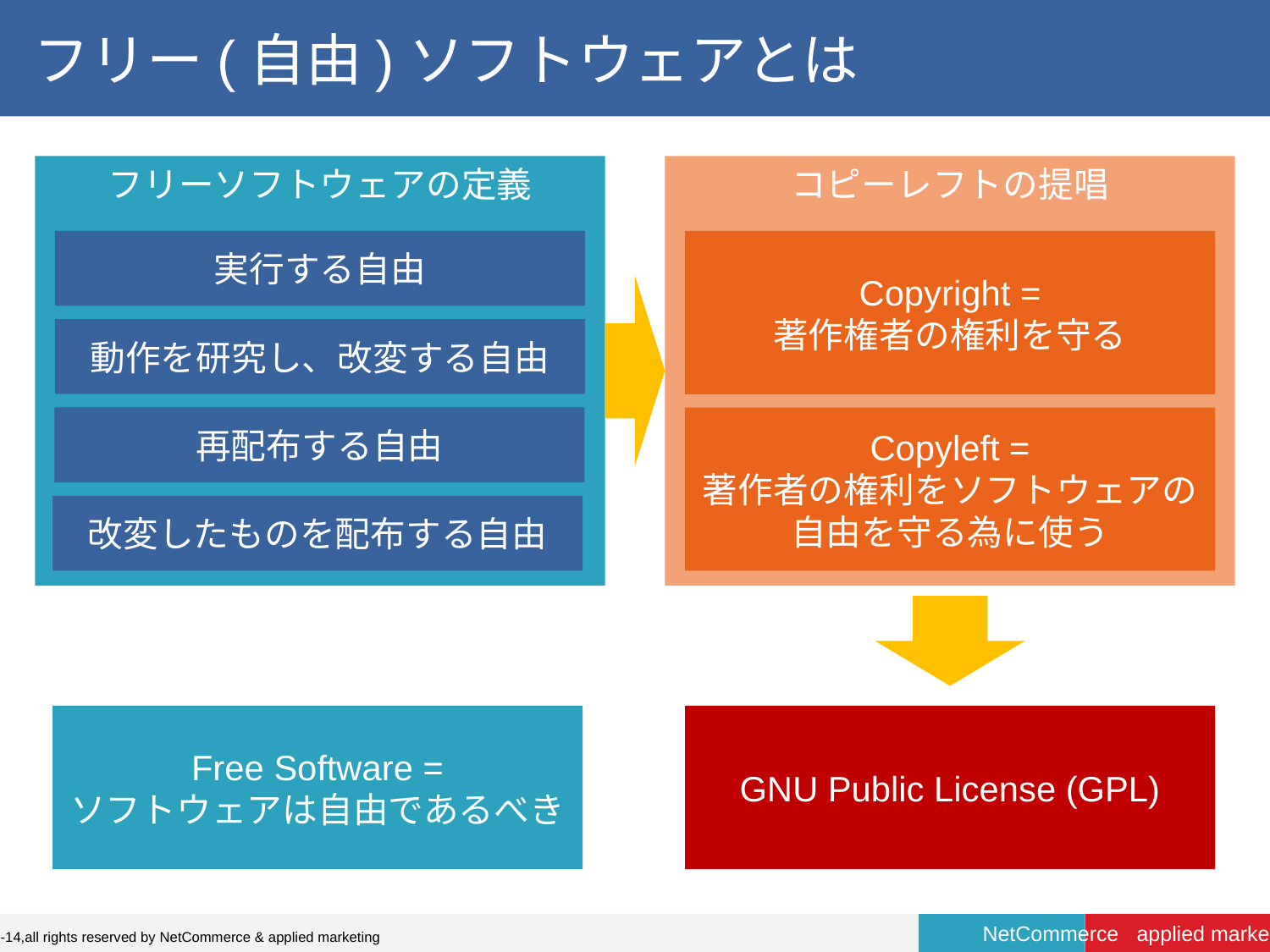

# フリー(自由)ソフトウェアとは
フリーソフトウェアの定義
コピーレフトの提唱

Copyright =
著作権者の権利を守る
実行する自由
動作を研究し、改変する自由
Copyleft =
著作者の権利をソフトウェアの自由を守る為に使う
再配布する自由
改変したものを配布する自由

GNU Public License (GPL)
Free Software =
ソフトウェアは自由であるべき